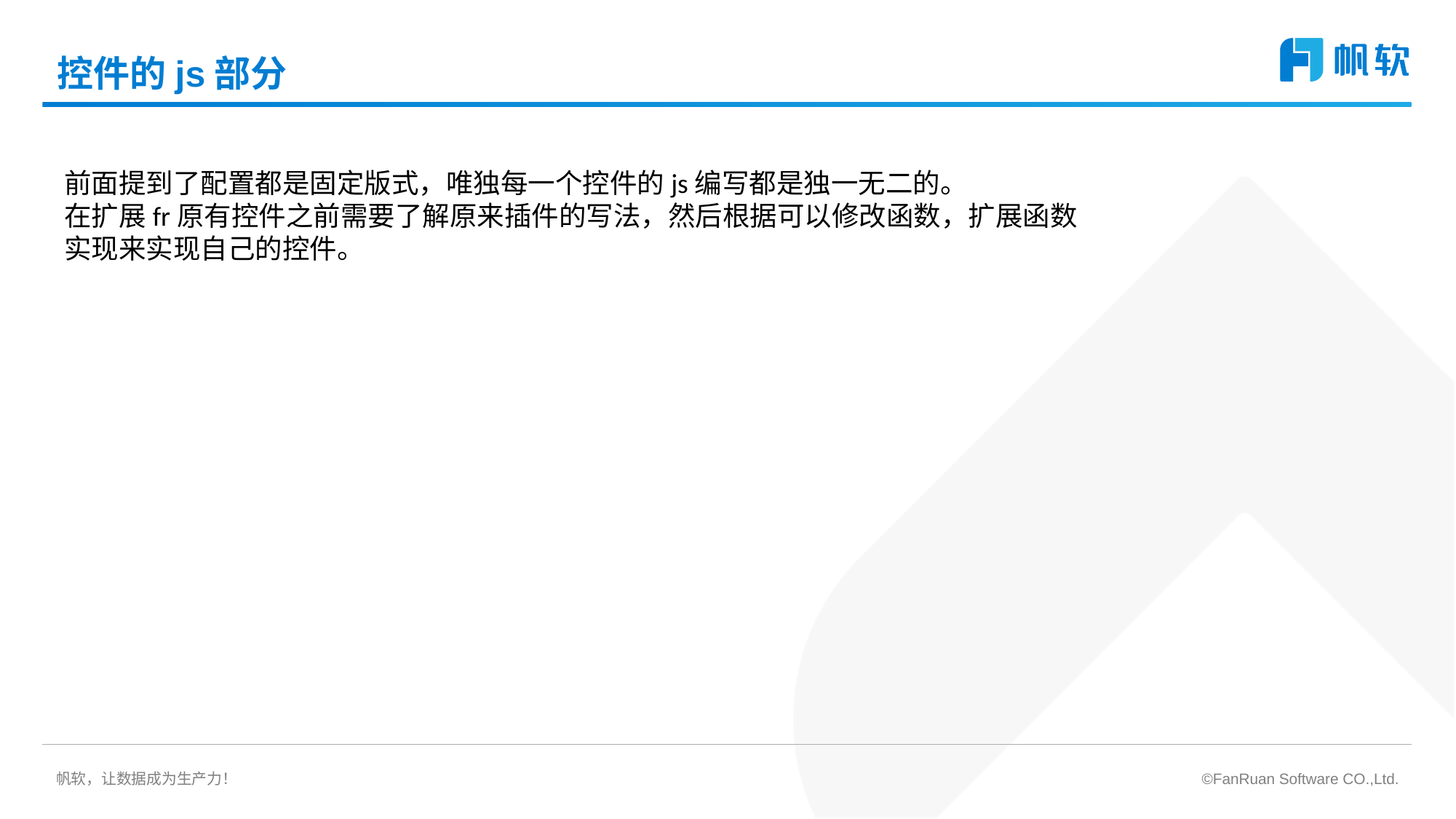

# 控件的js部分
前面提到了配置都是固定版式，唯独每一个控件的js编写都是独一无二的。
在扩展fr原有控件之前需要了解原来插件的写法，然后根据可以修改函数，扩展函数实现来实现自己的控件。